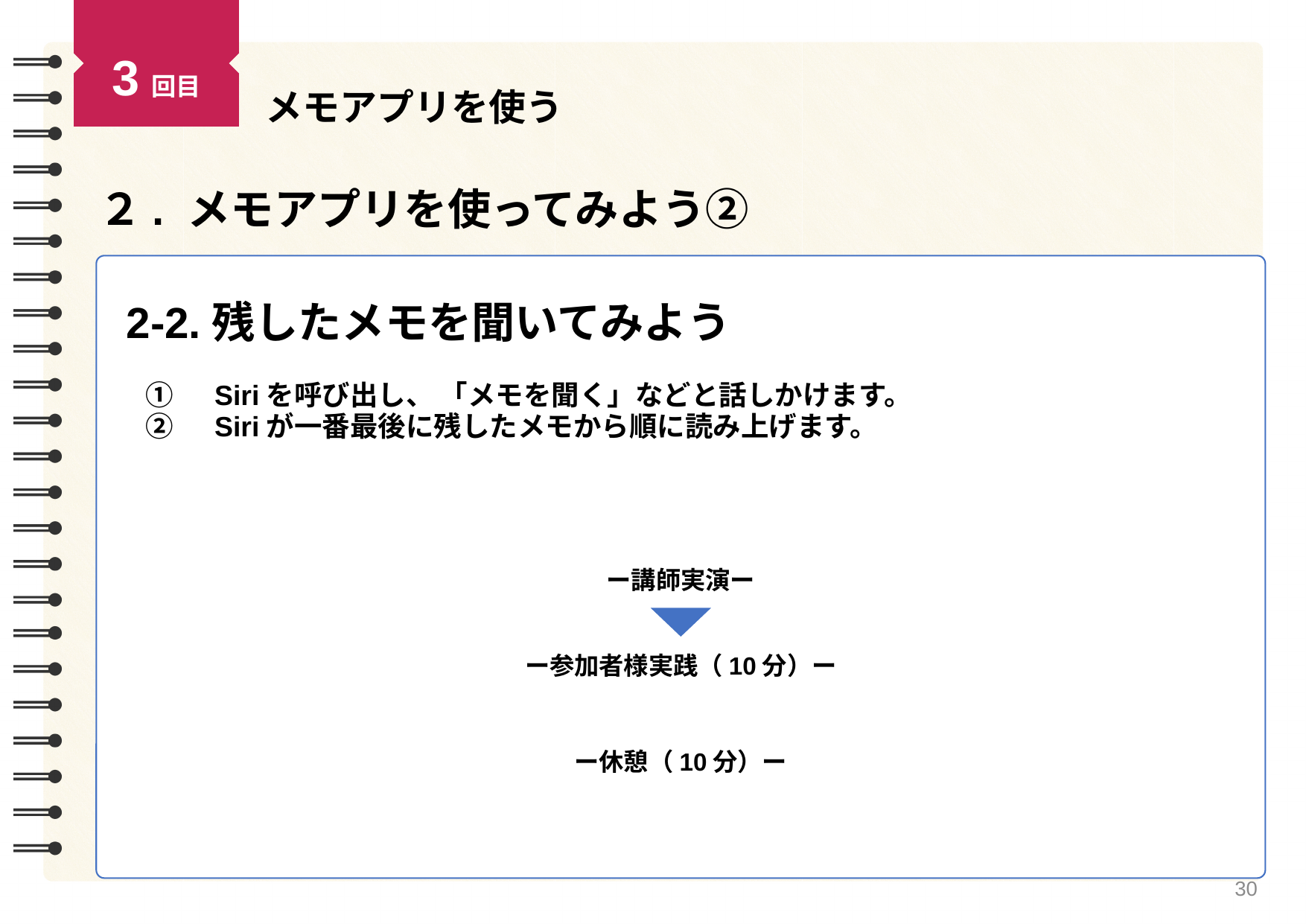

3回目

メモアプリを使う
２. メモアプリを使ってみよう②

2-2.残したメモを聞いてみよう

①　Siriを呼び出し、 「メモを聞く」などと話しかけます。
②　Siriが一番最後に残したメモから順に読み上げます。
ー講師実演ー

ー参加者様実践（10分）ー
ー休憩（10分）ー
30